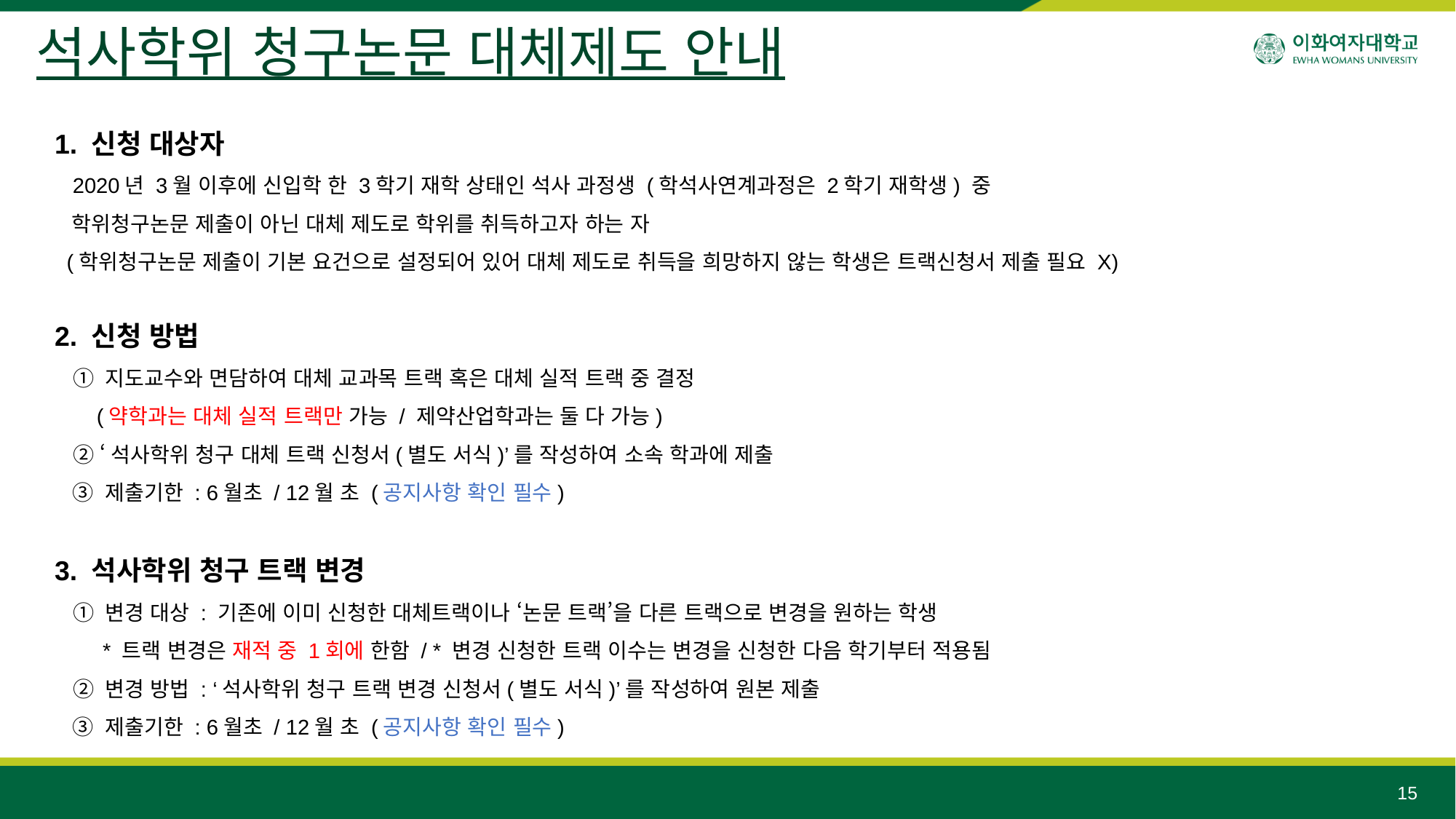

석사학위 청구논문 대체제도 안내
1. 신청 대상자
   2020년 3월 이후에 신입학 한 3학기 재학 상태인 석사 과정생 (학석사연계과정은 2학기 재학생) 중
  학위청구논문 제출이 아닌 대체 제도로 학위를 취득하고자 하는 자
  (학위청구논문 제출이 기본 요건으로 설정되어 있어 대체 제도로 취득을 희망하지 않는 학생은 트랙신청서 제출 필요 X)

2. 신청 방법
   ① 지도교수와 면담하여 대체 교과목 트랙 혹은 대체 실적 트랙 중 결정
       (약학과는 대체 실적 트랙만 가능 / 제약산업학과는 둘 다 가능)
   ② ‘석사학위 청구 대체 트랙 신청서(별도 서식)’를 작성하여 소속 학과에 제출
   ③ 제출기한 : 6월초 / 12월 초 (공지사항 확인 필수)
3. 석사학위 청구 트랙 변경
   ① 변경 대상 : 기존에 이미 신청한 대체트랙이나 ‘논문 트랙’을 다른 트랙으로 변경을 원하는 학생
        * 트랙 변경은 재적 중 1회에 한함 / * 변경 신청한 트랙 이수는 변경을 신청한 다음 학기부터 적용됨
   ② 변경 방법 : ‘석사학위 청구 트랙 변경 신청서(별도 서식)’를 작성하여 원본 제출
   ③ 제출기한 : 6월초 / 12월 초 (공지사항 확인 필수)
15